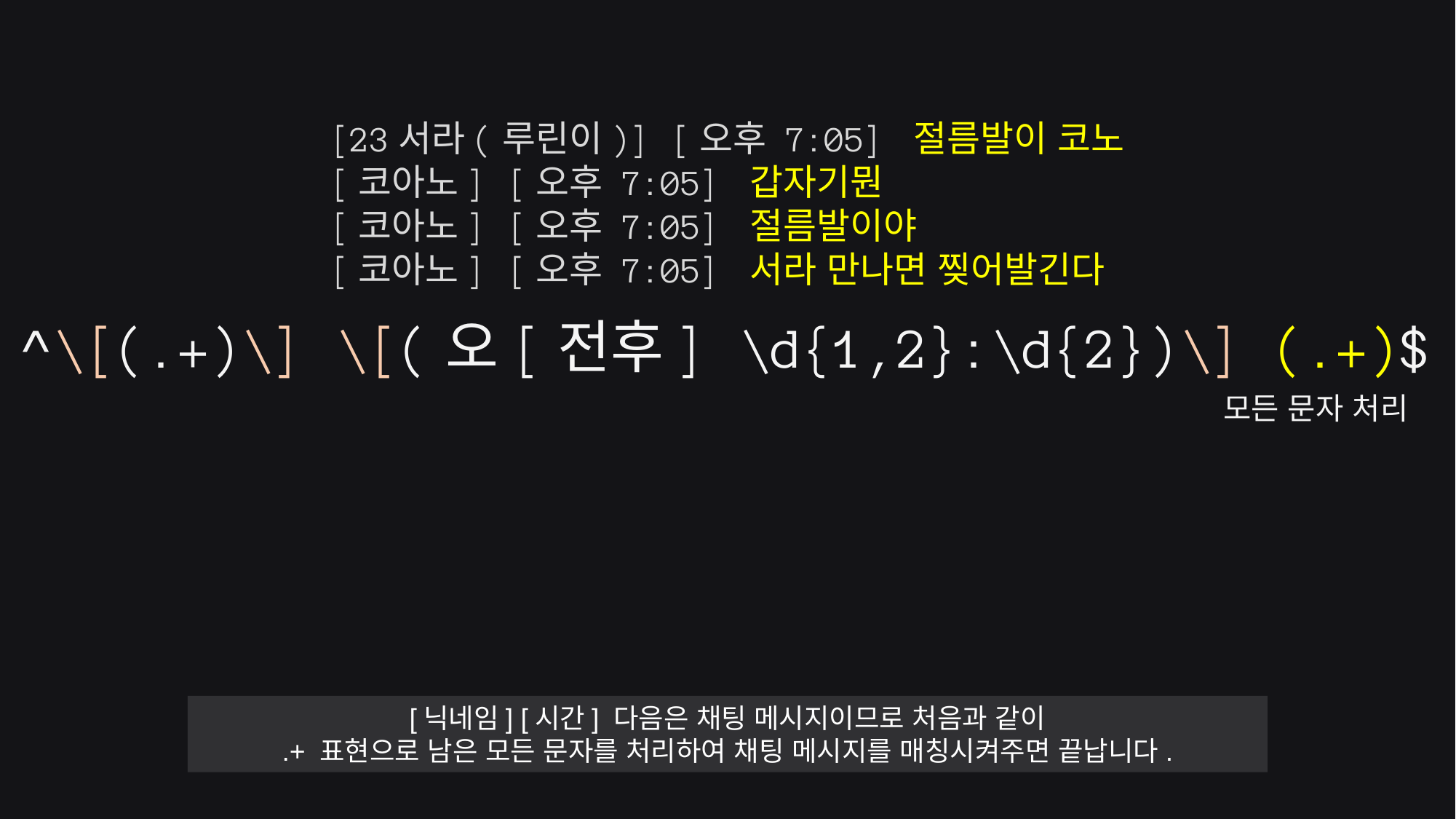

[23서라(루린이)] [오후 7:05] 절름발이 코노
[코아노] [오후 7:05] 갑자기뭔
[코아노] [오후 7:05] 절름발이야
[코아노] [오후 7:05] 서라 만나면 찢어발긴다
^\[(.+)\] \[(오[전후] \d{1,2}:\d{2})\] (.+)$
모든 문자 처리
[닉네임] [시간] 다음은 채팅 메시지이므로 처음과 같이
.+ 표현으로 남은 모든 문자를 처리하여 채팅 메시지를 매칭시켜주면 끝납니다.